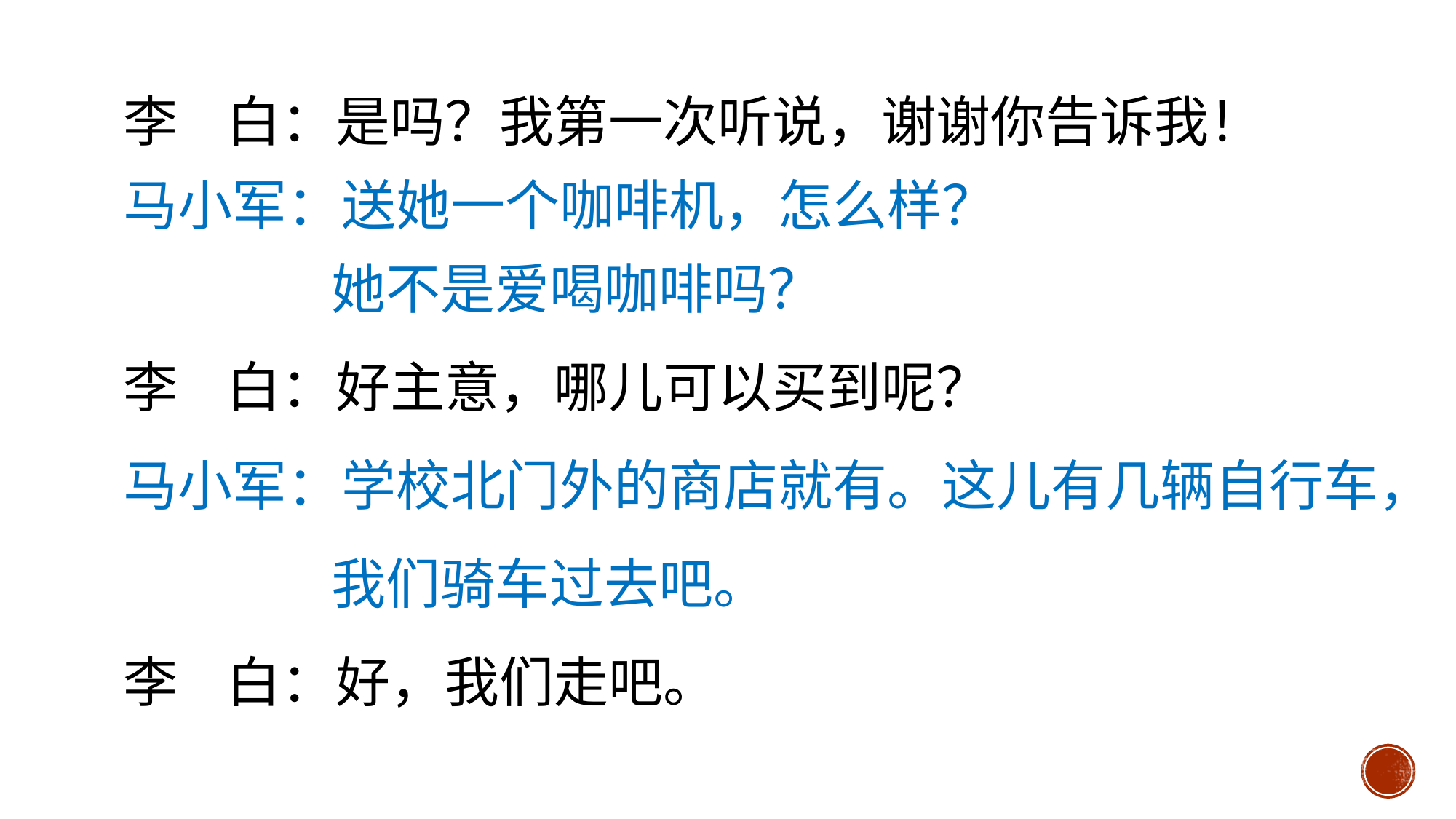

李    白：是吗？我第一次听说，谢谢你告诉我！
马小军：送她一个咖啡机，怎么样？
                她不是爱喝咖啡吗？
李    白：好主意，哪儿可以买到呢？
马小军：学校北门外的商店就有。这儿有几辆自行车，
                我们骑车过去吧。
李    白：好，我们走吧。